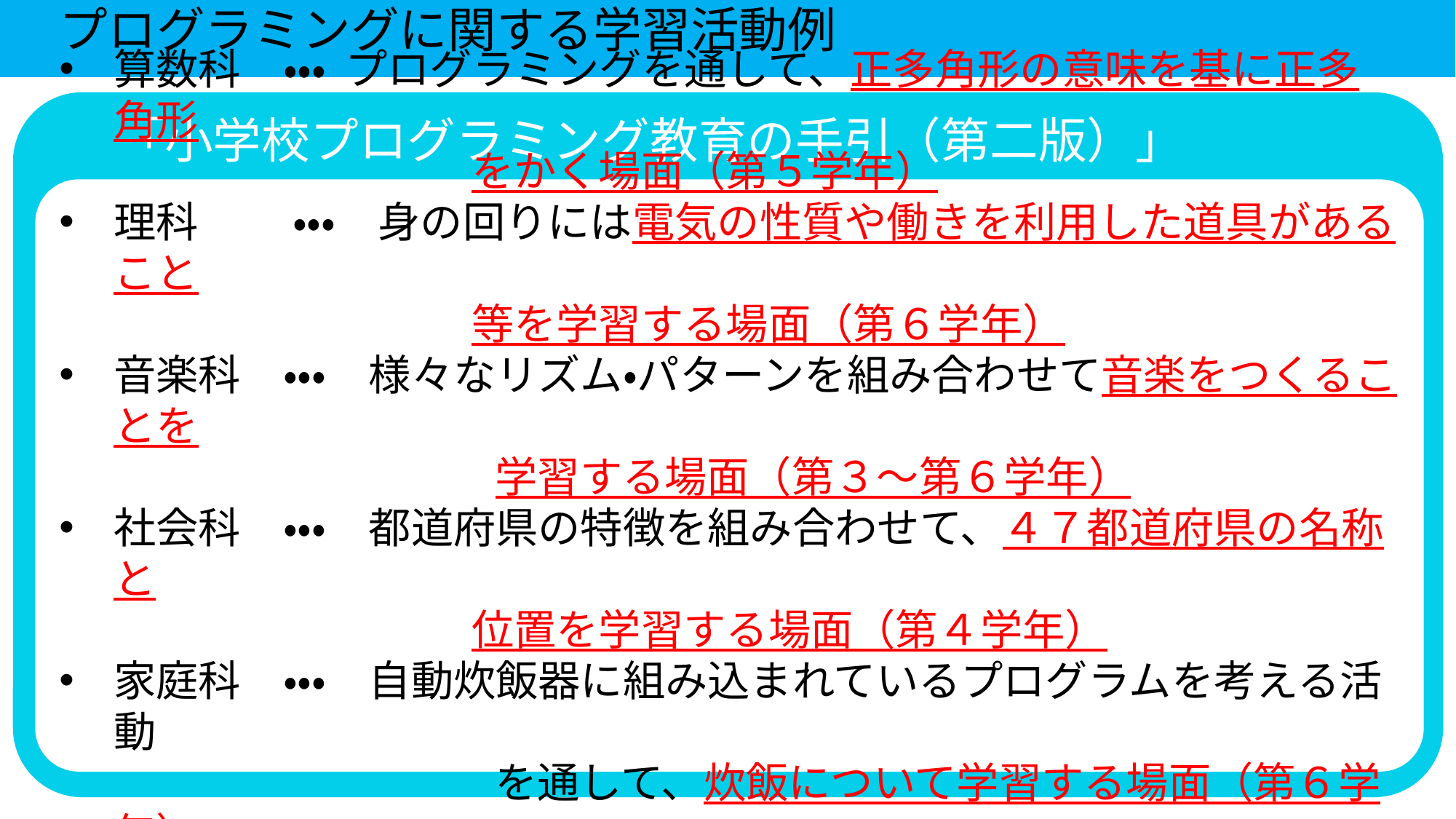

プログラミングに関する学習活動例
  　「小学校プログラミング教育の手引（第二版）」

算数科　・・・  プログラミングを通して、正多角形の意味を基に正多角形
　　　　　　　　  をかく場面（第５学年）
理科　　 ・・・　身の回りには電気の性質や働きを利用した道具があること
　　　　　　　　  等を学習する場面（第６学年）
音楽科　・・・　様々なリズム・パターンを組み合わせて音楽をつくることを
　　　　　　　　　学習する場面（第３～第６学年）
社会科　・・・　都道府県の特徴を組み合わせて、４７都道府県の名称と
　　　　　　　　  位置を学習する場面（第４学年）
家庭科　・・・　自動炊飯器に組み込まれているプログラムを考える活動
　　　　　　　　　を通して、炊飯について学習する場面（第６学年）
総合的な学習の時間　・・・　探究課題として学習する場面